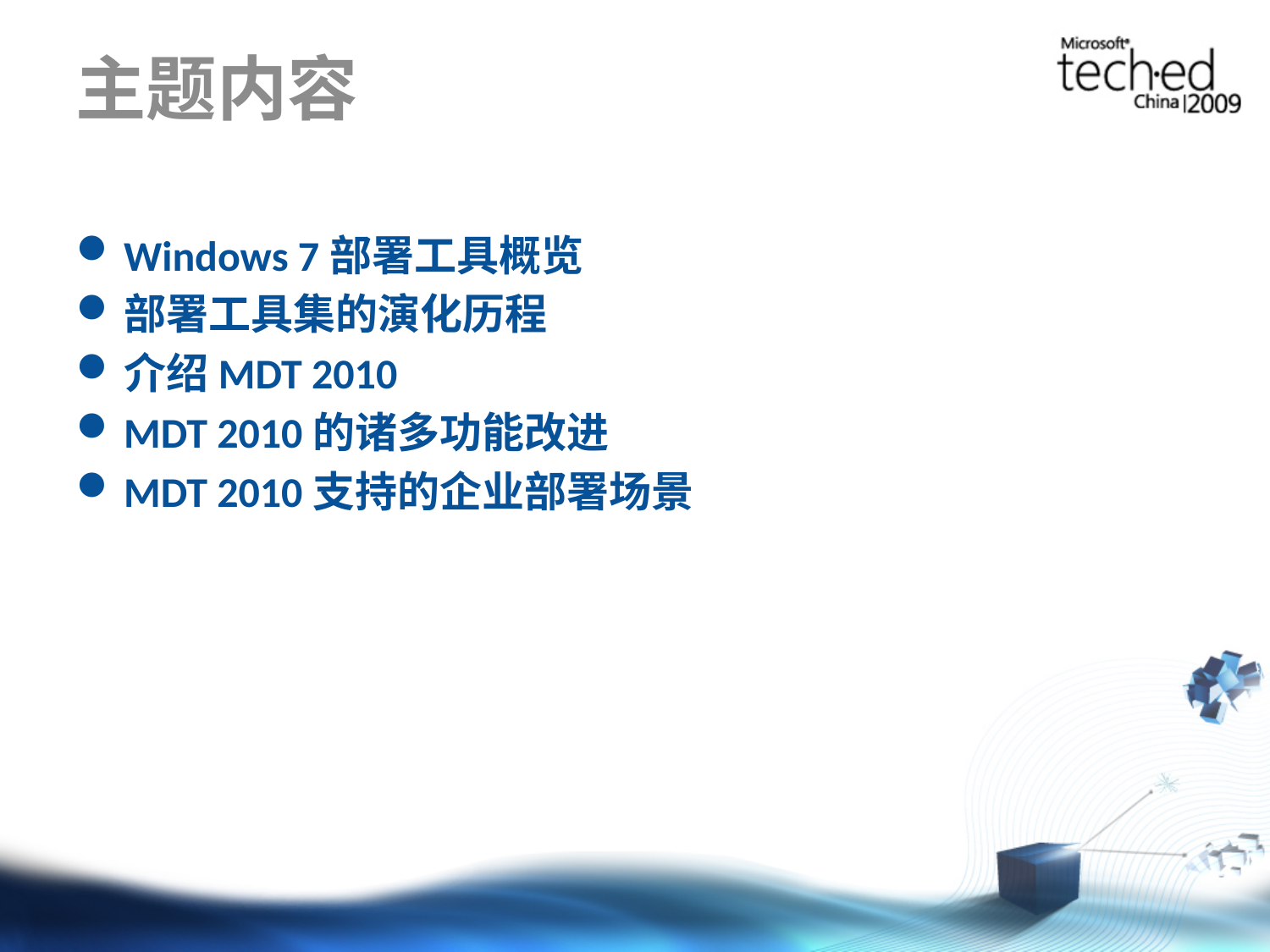

# 主题内容
Windows 7部署工具概览
部署工具集的演化历程
介绍MDT 2010
MDT 2010的诸多功能改进
MDT 2010支持的企业部署场景